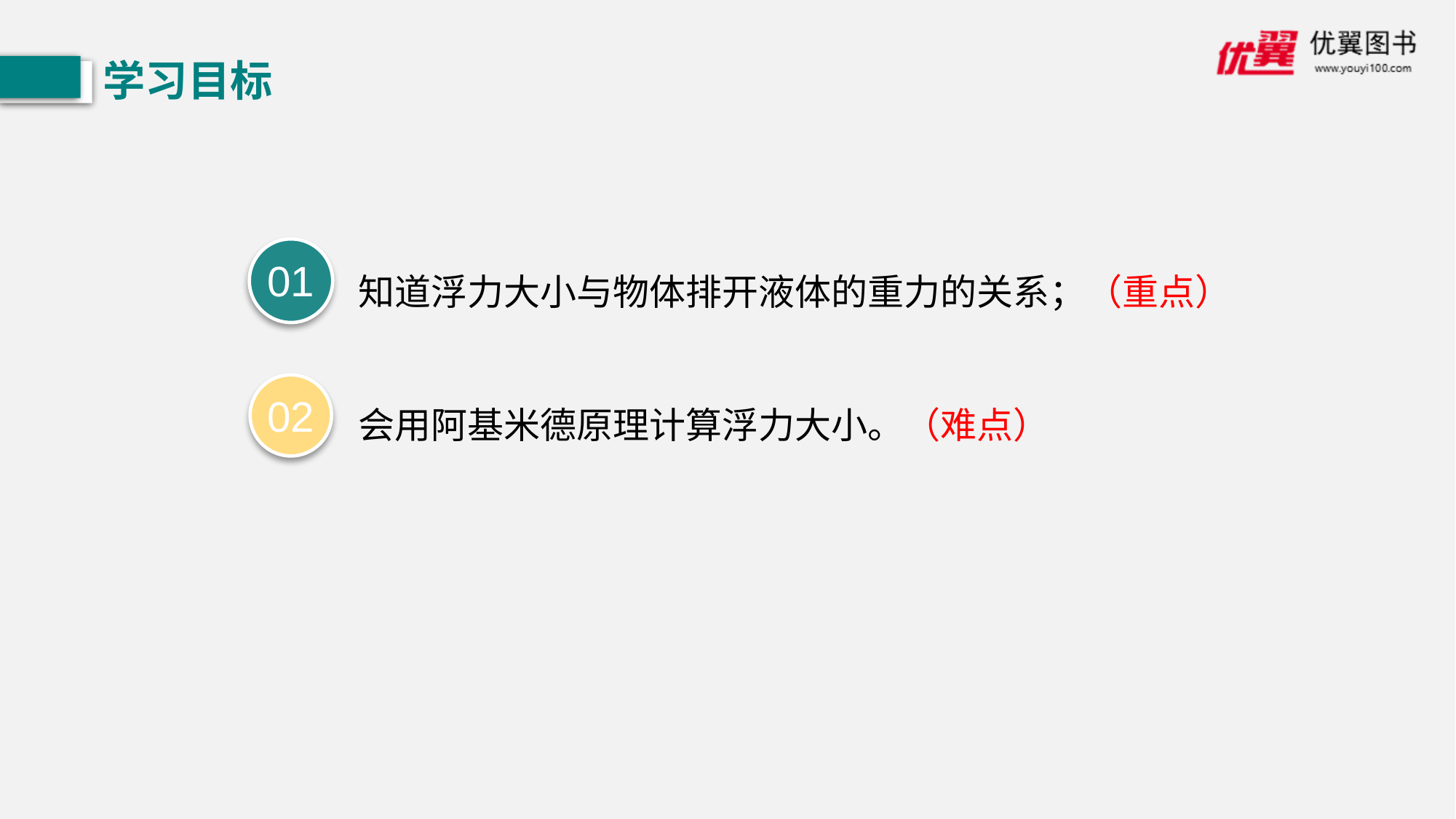

学习目标

01
知道浮力大小与物体排开液体的重力的关系；（重点）

02
会用阿基米德原理计算浮力大小。（难点）